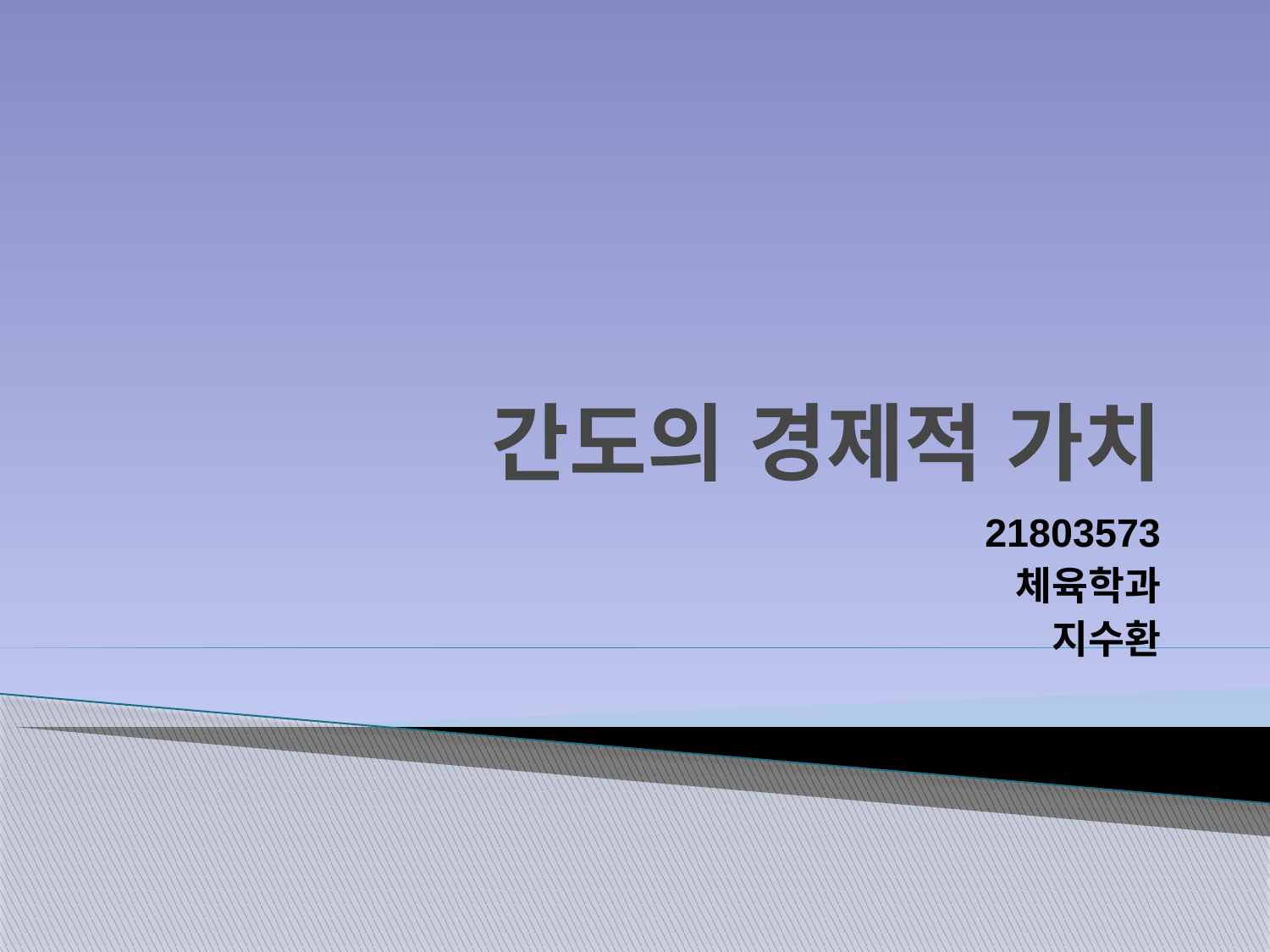

# 간도의 경제적 가치
21803573
체육학과
지수환